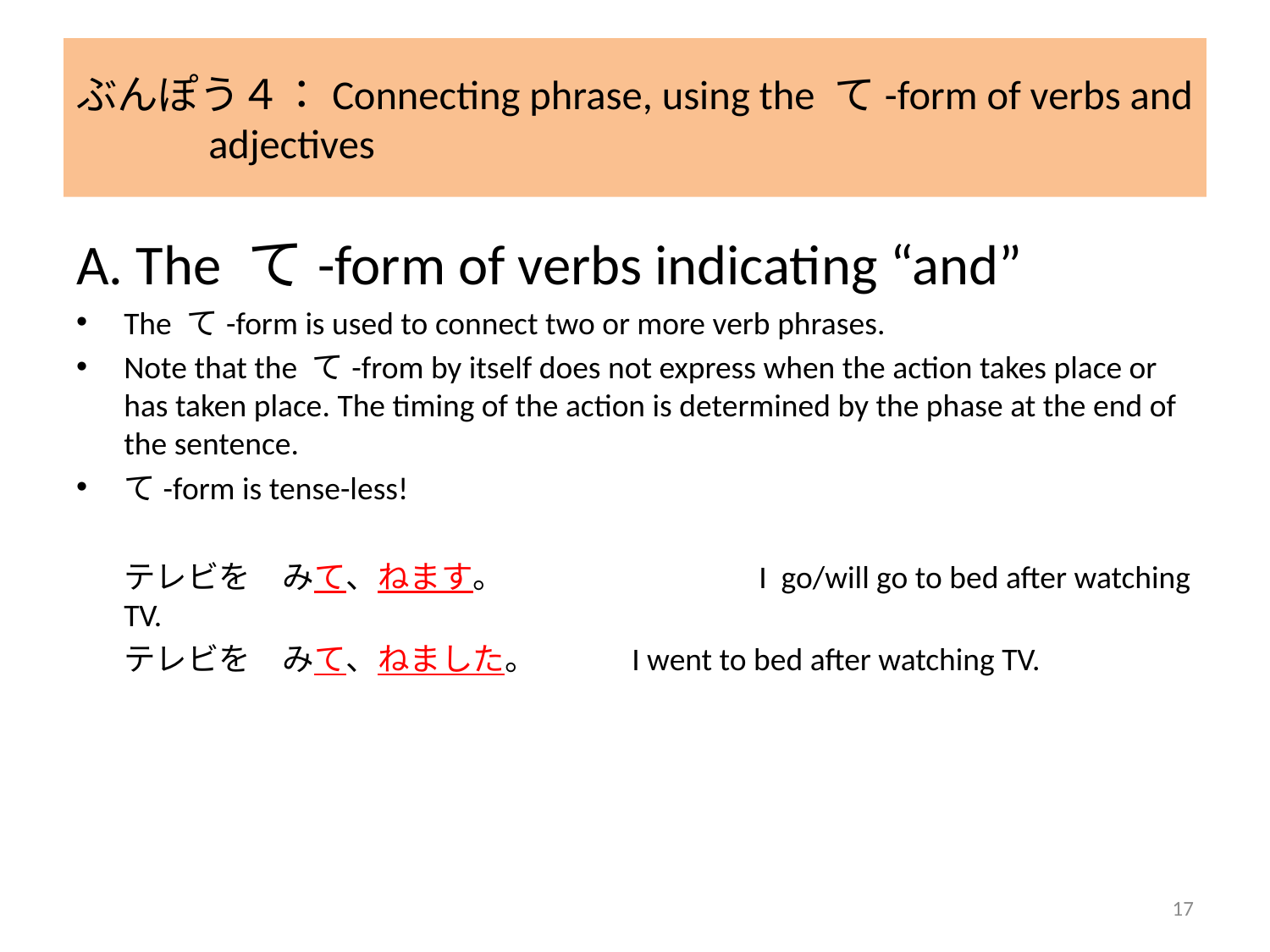

# ぶんぽう４：Connecting phrase, using the て-form of verbs and adjectives
A. The て-form of verbs indicating “and”
The て-form is used to connect two or more verb phrases.
Note that the て-from by itself does not express when the action takes place or has taken place. The timing of the action is determined by the phase at the end of the sentence.
て-form is tense-less!

	テレビを　みて、ねます。		I  go/will go to bed after watching TV.
　	テレビを　みて、ねました。	I went to bed after watching TV.

17